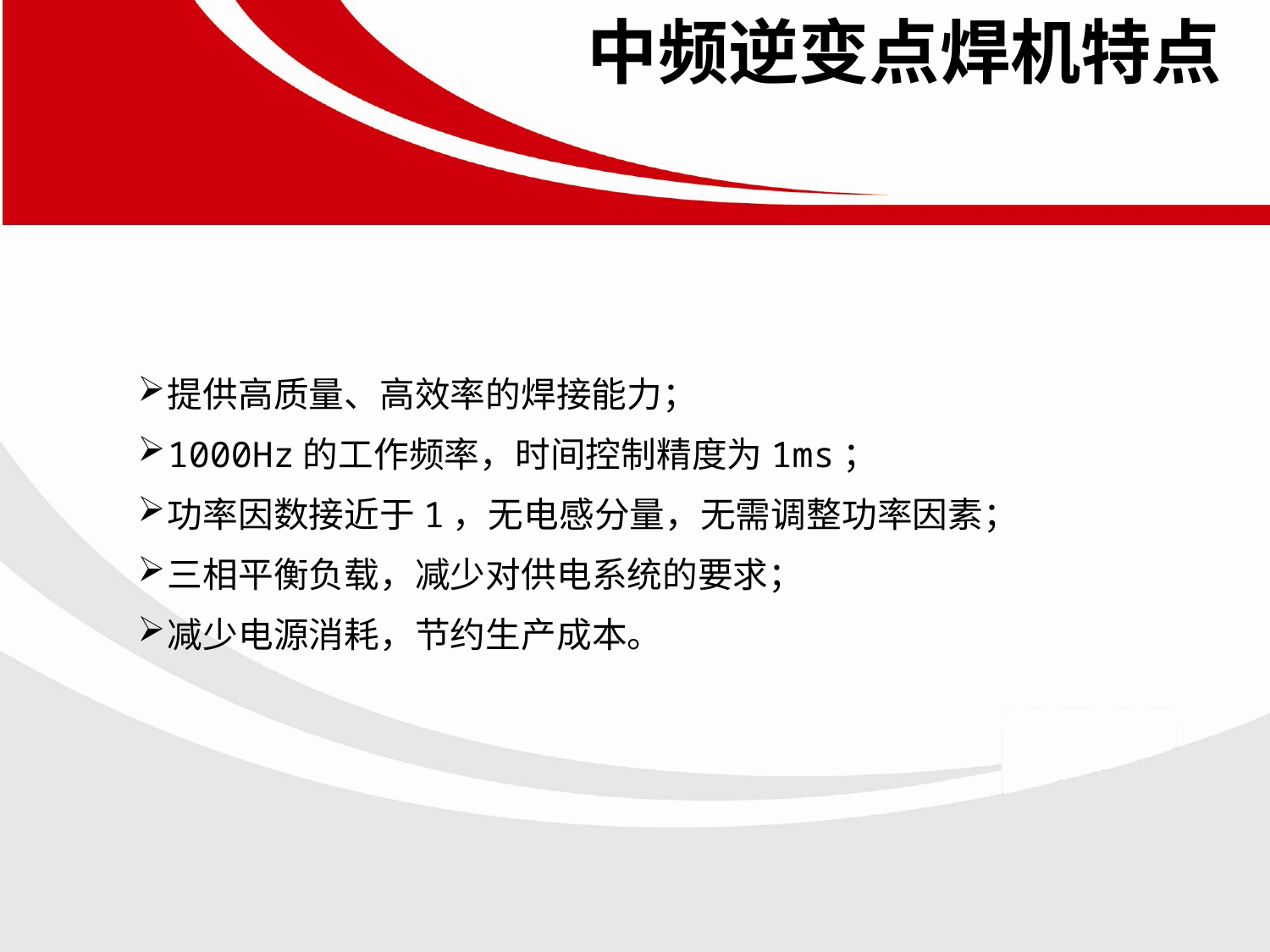

中频逆变点焊机特点

提供高质量、高效率的焊接能力；
1000Hz的工作频率，时间控制精度为1ms；
功率因数接近于1，无电感分量，无需调整功率因素；
三相平衡负载，减少对供电系统的要求；
减少电源消耗，节约生产成本。